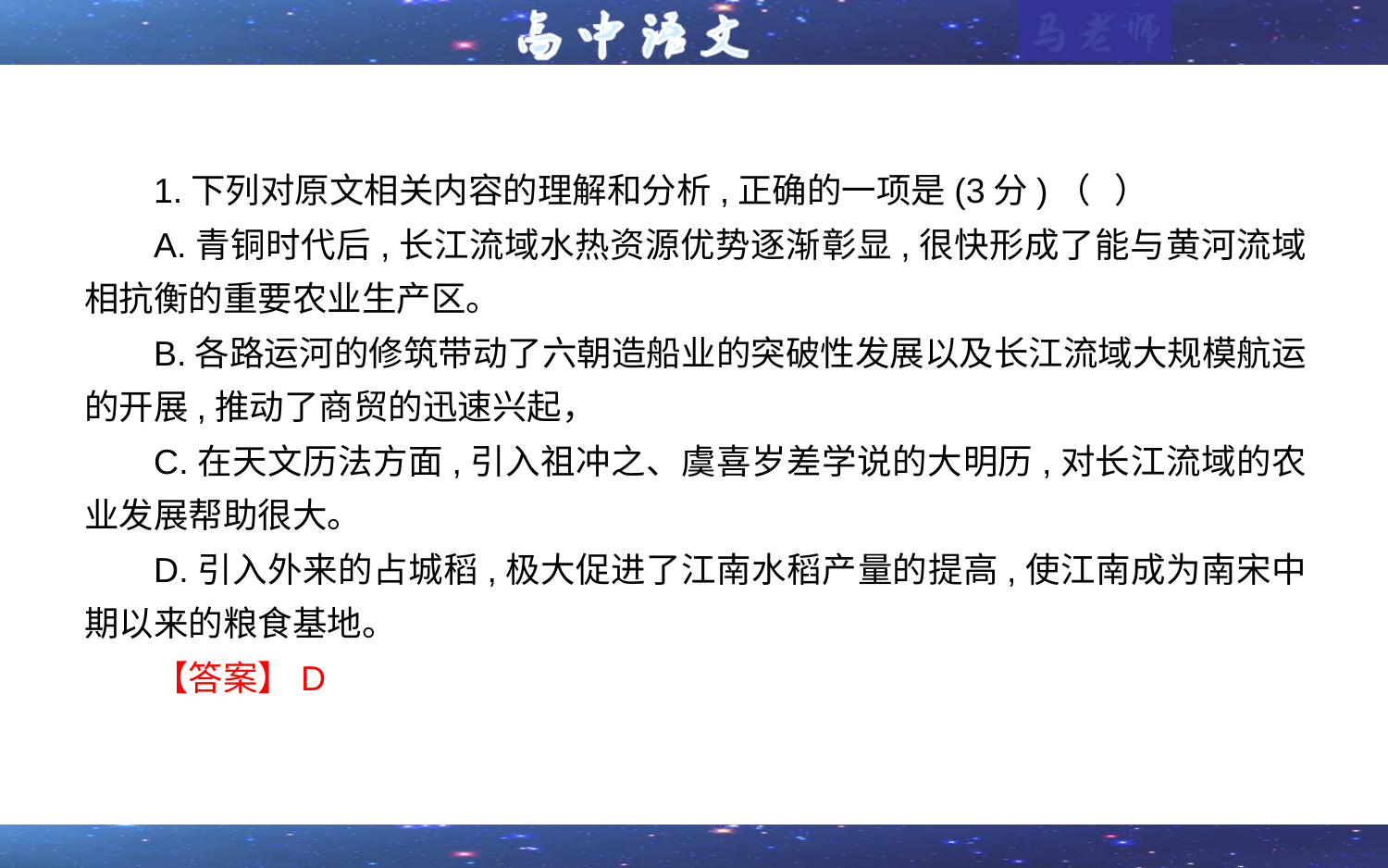

1.下列对原文相关内容的理解和分析,正确的一项是(3分)（   ）
A.青铜时代后,长江流域水热资源优势逐渐彰显,很快形成了能与黄河流域相抗衡的重要农业生产区。
B.各路运河的修筑带动了六朝造船业的突破性发展以及长江流域大规模航运的开展,推动了商贸的迅速兴起，
C.在天文历法方面,引入祖冲之、虞喜岁差学说的大明历,对长江流域的农业发展帮助很大。
D.引入外来的占城稻,极大促进了江南水稻产量的提高,使江南成为南宋中期以来的粮食基地。
【答案】D